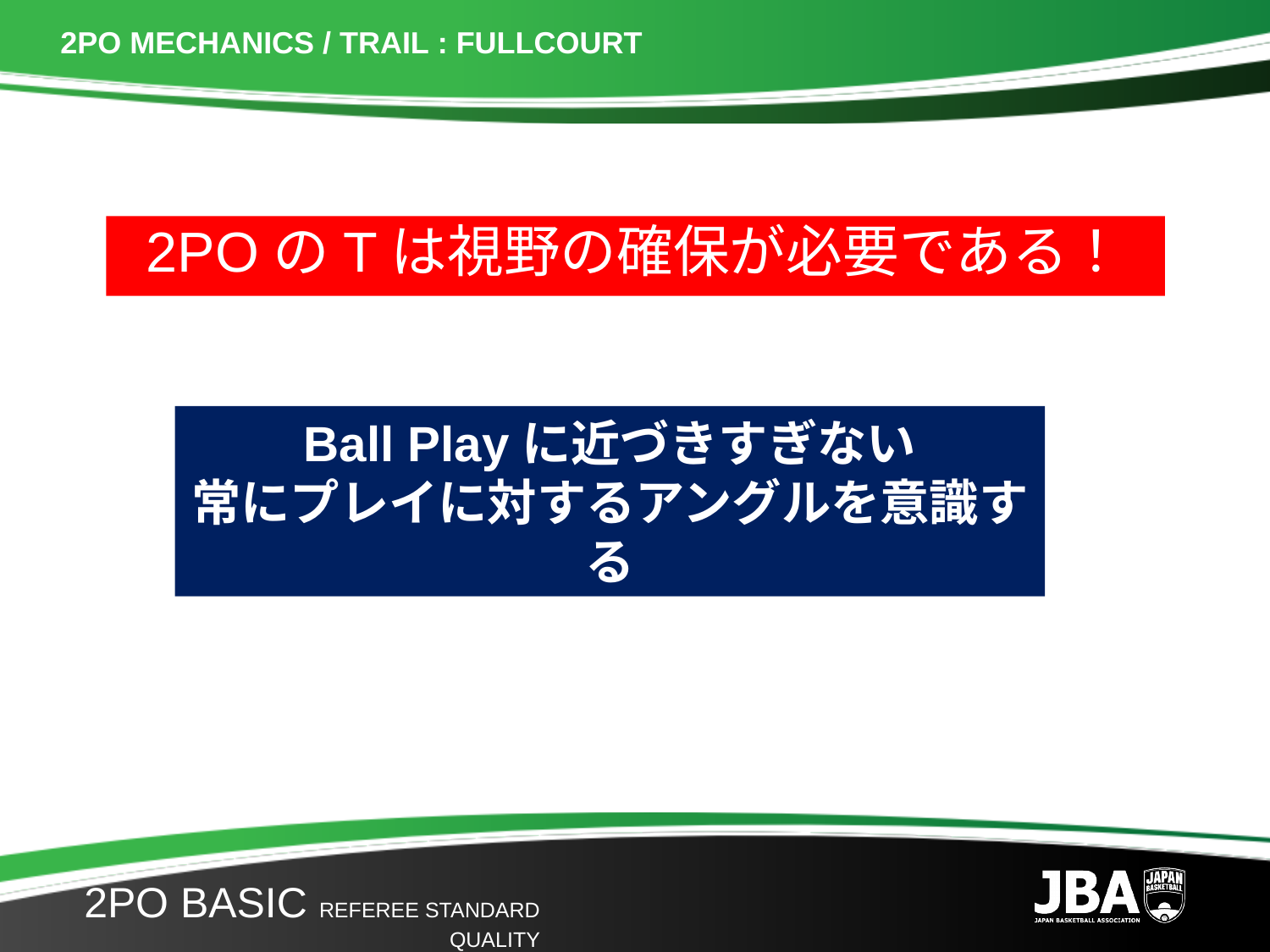

# 2PO MECHANICS / TRAIL : FULLCOURT
2POのTは視野の確保が必要である！
Ball Playに近づきすぎない
常にプレイに対するアングルを意識する